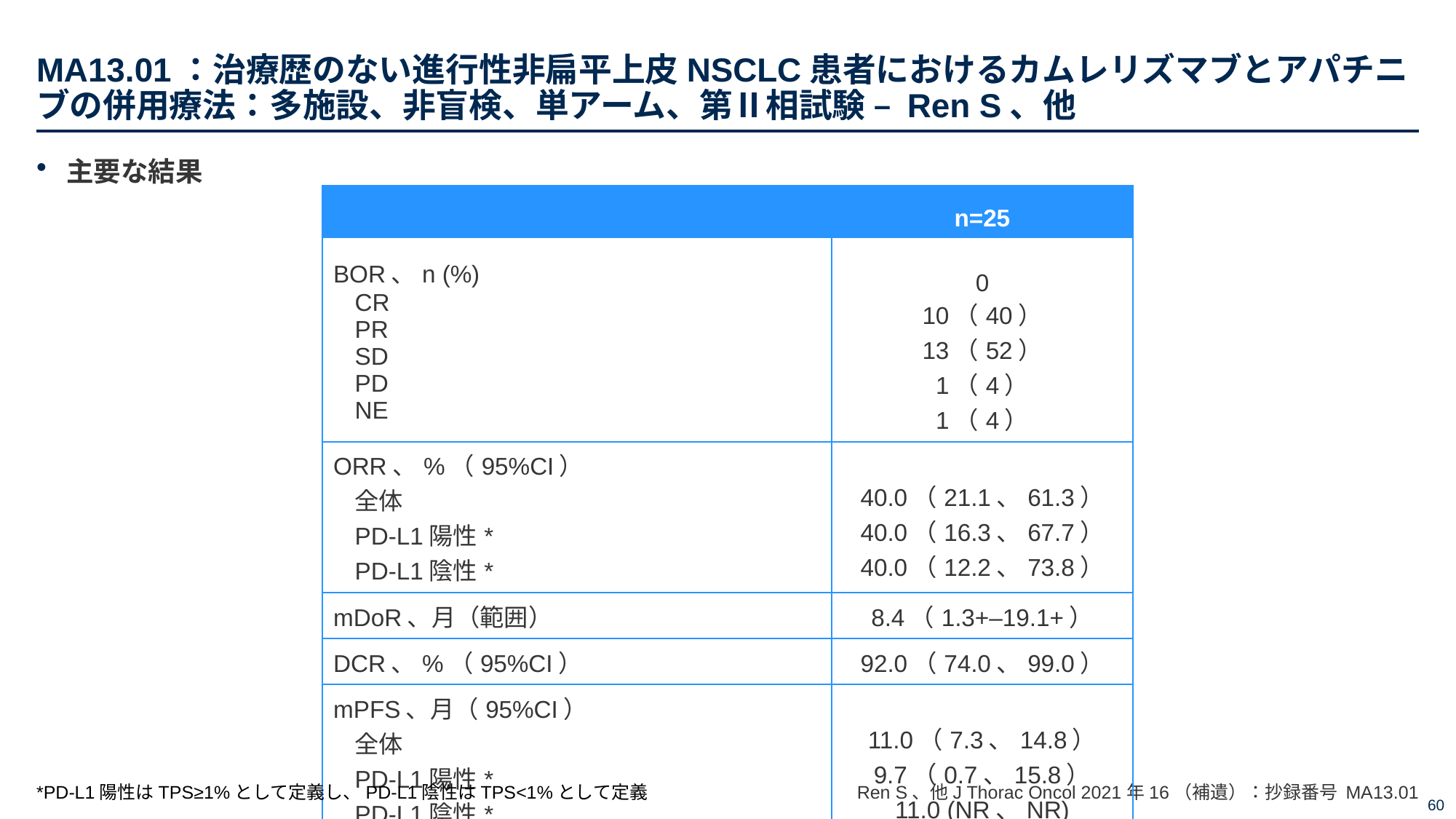

# MA13.01：治療歴のない進行性非扁平上皮NSCLC患者におけるカムレリズマブとアパチニブの併用療法：多施設、非盲検、単アーム、第Ⅱ相試験 – Ren S、他
主要な結果
|  | n=25 |
| --- | --- |
| BOR、n (%) CR PR SD PD NE | 0 10（40） 13（52） 1（4） 1（4） |
| ORR、%（95%CI） 全体 PD-L1陽性\* PD-L1陰性\* | 40.0（21.1、61.3） 40.0（16.3、67.7） 40.0（12.2、73.8） |
| mDoR、月（範囲） | 8.4（1.3+–19.1+） |
| DCR、%（95%CI） | 92.0（74.0、99.0） |
| mPFS、月（95%CI） 全体 PD-L1陽性\* PD-L1陰性\* | 11.0（7.3、14.8） 9.7（0.7、15.8） 11.0 (NR、NR) |
*PD-L1陽性はTPS≥1%として定義し、PD-L1陰性はTPS<1%として定義
Ren S、他J Thorac Oncol 2021年16（補遺）：抄録番号 MA13.01